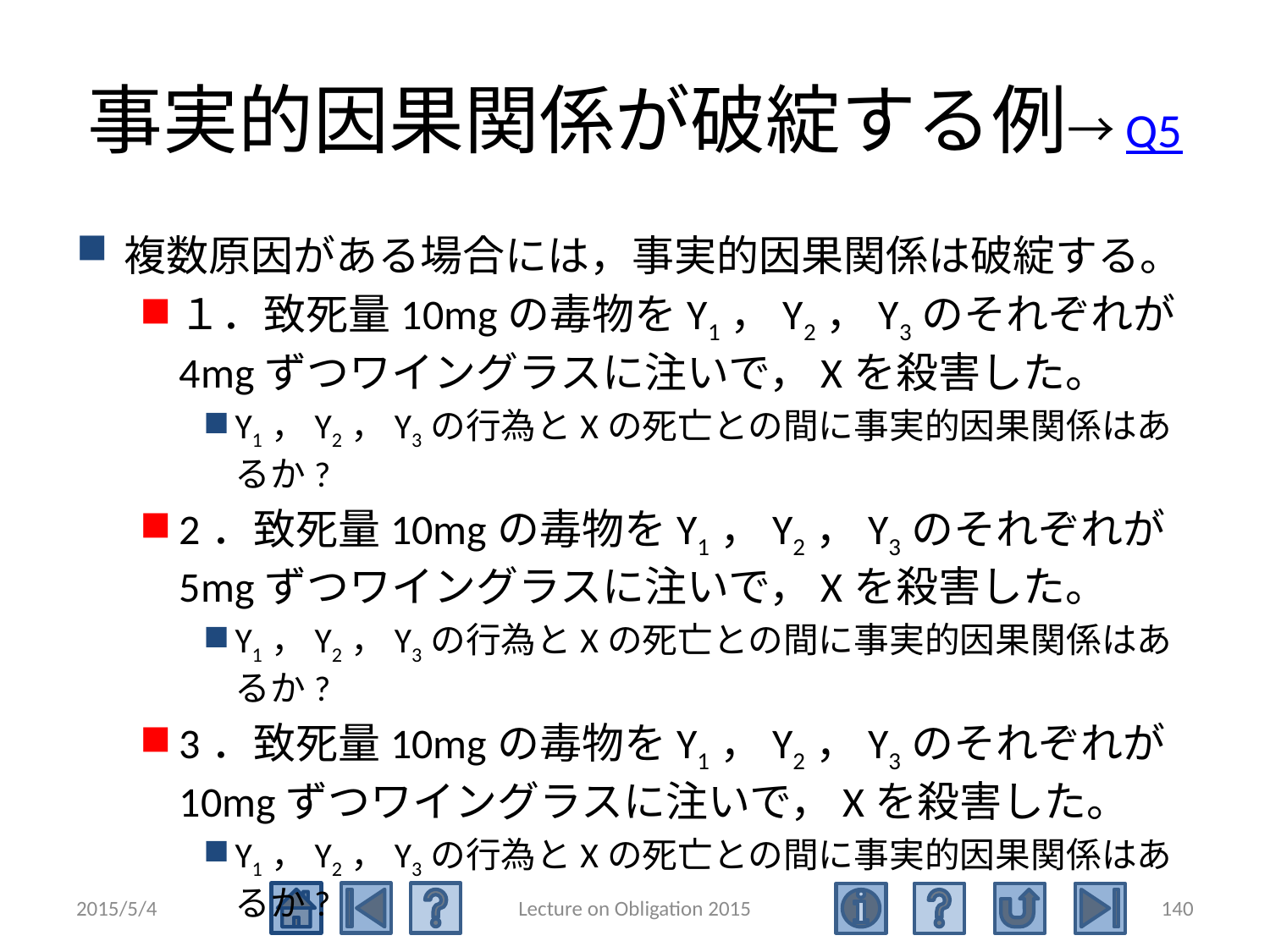

# 事実的因果関係が破綻する例→Q5
複数原因がある場合には，事実的因果関係は破綻する。
１．致死量10mgの毒物をY1，Y2，Y3のそれぞれが4mgずつワイングラスに注いで，Xを殺害した。
Y1，Y2，Y3の行為とXの死亡との間に事実的因果関係はあるか?
2．致死量10mgの毒物をY1，Y2，Y3のそれぞれが5mgずつワイングラスに注いで，Xを殺害した。
Y1，Y2，Y3の行為とXの死亡との間に事実的因果関係はあるか?
3．致死量10mgの毒物をY1，Y2，Y3のそれぞれが10mgずつワイングラスに注いで，Xを殺害した。
Y1，Y2，Y3の行為とXの死亡との間に事実的因果関係はあるか?

2015/5/4
Lecture on Obligation 2015
140